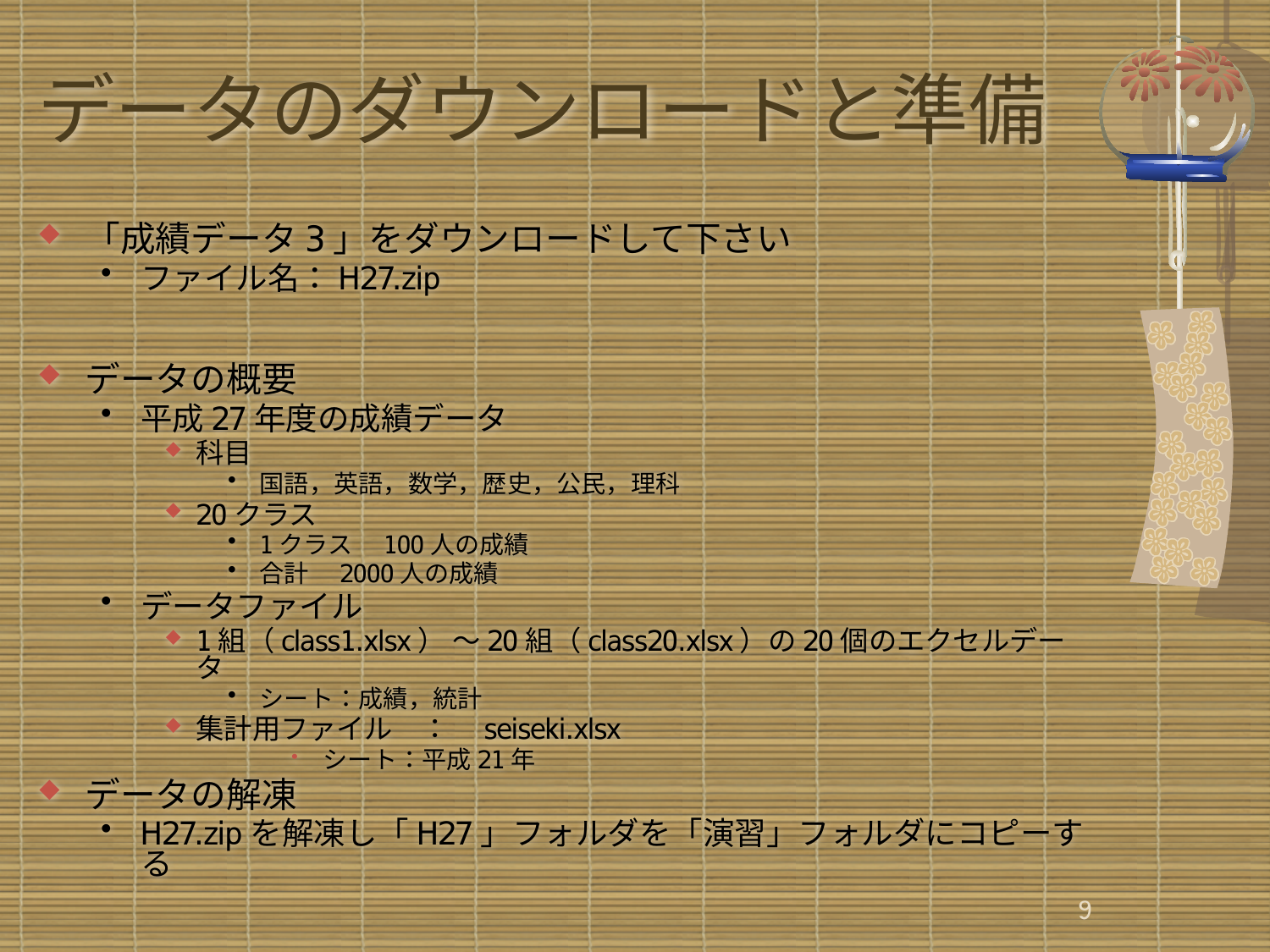

# データのダウンロードと準備
「成績データ3」をダウンロードして下さい
ファイル名：H27.zip

データの概要
平成27年度の成績データ
科目
国語，英語，数学，歴史，公民，理科
20クラス
1クラス　100人の成績
合計　2000人の成績
データファイル
1組（class1.xlsx） ～20組（class20.xlsx）の20個のエクセルデータ
シート：成績，統計
集計用ファイル　：　seiseki.xlsx
シート：平成21年
データの解凍
H27.zipを解凍し「H27」フォルダを「演習」フォルダにコピーする

9